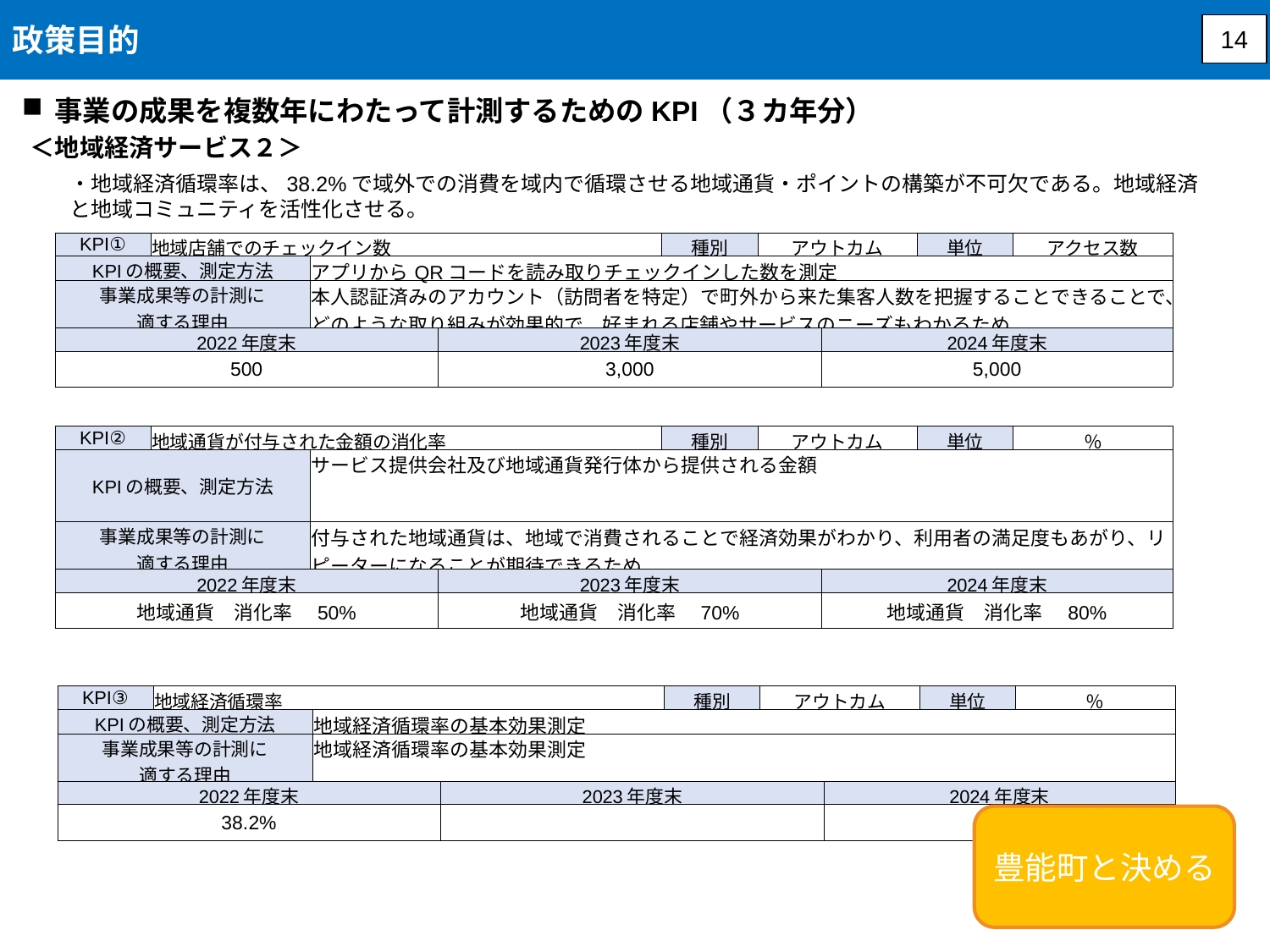

政策目的
14
事業の成果を複数年にわたって計測するためのKPI（３カ年分）
＜地域経済サービス２＞
・地域経済循環率は、38.2%で域外での消費を域内で循環させる地域通貨・ポイントの構築が不可欠である。地域経済と地域コミュニティを活性化させる。
| KPI① | 地域店舗でのチェックイン数 |  |  | 種別 | アウトカム |  | 単位 | アクセス数 |
| --- | --- | --- | --- | --- | --- | --- | --- | --- |
| KPIの概要、測定方法 |  | アプリからQRコードを読み取りチェックインした数を測定 |  |  |  |  |  |  |
| 事業成果等の計測に 適する理由 |  | 本人認証済みのアカウント（訪問者を特定）で町外から来た集客人数を把握することできることで、どのような取り組みが効果的で、好まれる店舗やサービスのニーズもわかるため |  |  |  |  |  |  |
| 2022年度末 |  |  | 2023年度末 |  |  | 2024年度末 |  |  |
| 500 |  |  | 3,000 |  |  | 5,000 |  |  |
| KPI② | 地域通貨が付与された金額の消化率 |  |  | 種別 | アウトカム |  | 単位 | ％ |
| --- | --- | --- | --- | --- | --- | --- | --- | --- |
| KPIの概要、測定方法 |  | サービス提供会社及び地域通貨発行体から提供される金額 |  |  |  |  |  |  |
| 事業成果等の計測に 適する理由 |  | 付与された地域通貨は、地域で消費されることで経済効果がわかり、利用者の満足度もあがり、リピーターになることが期待できるため |  |  |  |  |  |  |
| 2022年度末 |  |  | 2023年度末 |  |  | 2024年度末 |  |  |
| 地域通貨　消化率　50% |  |  | 地域通貨　消化率　70% |  |  | 地域通貨　消化率　80% |  |  |
| KPI③ | 地域経済循環率 |  |  | 種別 | アウトカム |  | 単位 | ％ |
| --- | --- | --- | --- | --- | --- | --- | --- | --- |
| KPIの概要、測定方法 |  | 地域経済循環率の基本効果測定 |  |  |  |  |  |  |
| 事業成果等の計測に 適する理由 |  | 地域経済循環率の基本効果測定 |  |  |  |  |  |  |
| 2022年度末 |  |  | 2023年度末 |  |  | 2024年度末 |  |  |
| 38.2% |  |  |  |  |  |  |  |  |
豊能町と決める